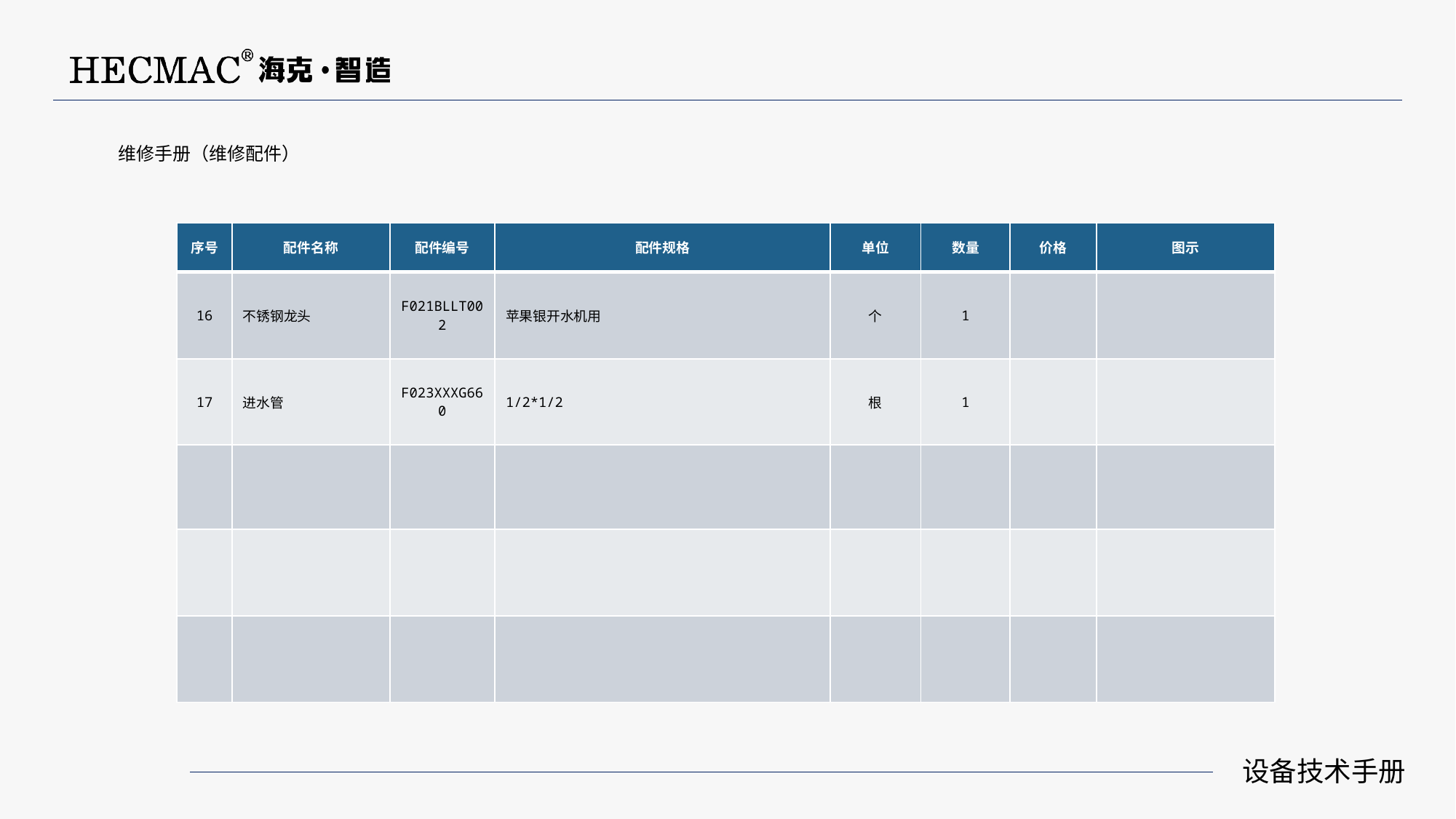

维修手册（维修配件）
| 序号 | 配件名称 | 配件编号 | 配件规格 | 单位 | 数量 | 价格 | 图示 |
| --- | --- | --- | --- | --- | --- | --- | --- |
| 16 | 不锈钢龙头 | F021BLLT002 | 苹果银开水机用 | 个 | 1 |  |  |
| 17 | 进水管 | F023XXXG660 | 1/2\*1/2 | 根 | 1 |  |  |
|  |  |  |  |  |  |  |  |
|  |  |  |  |  |  |  |  |
|  |  |  |  |  |  |  |  |